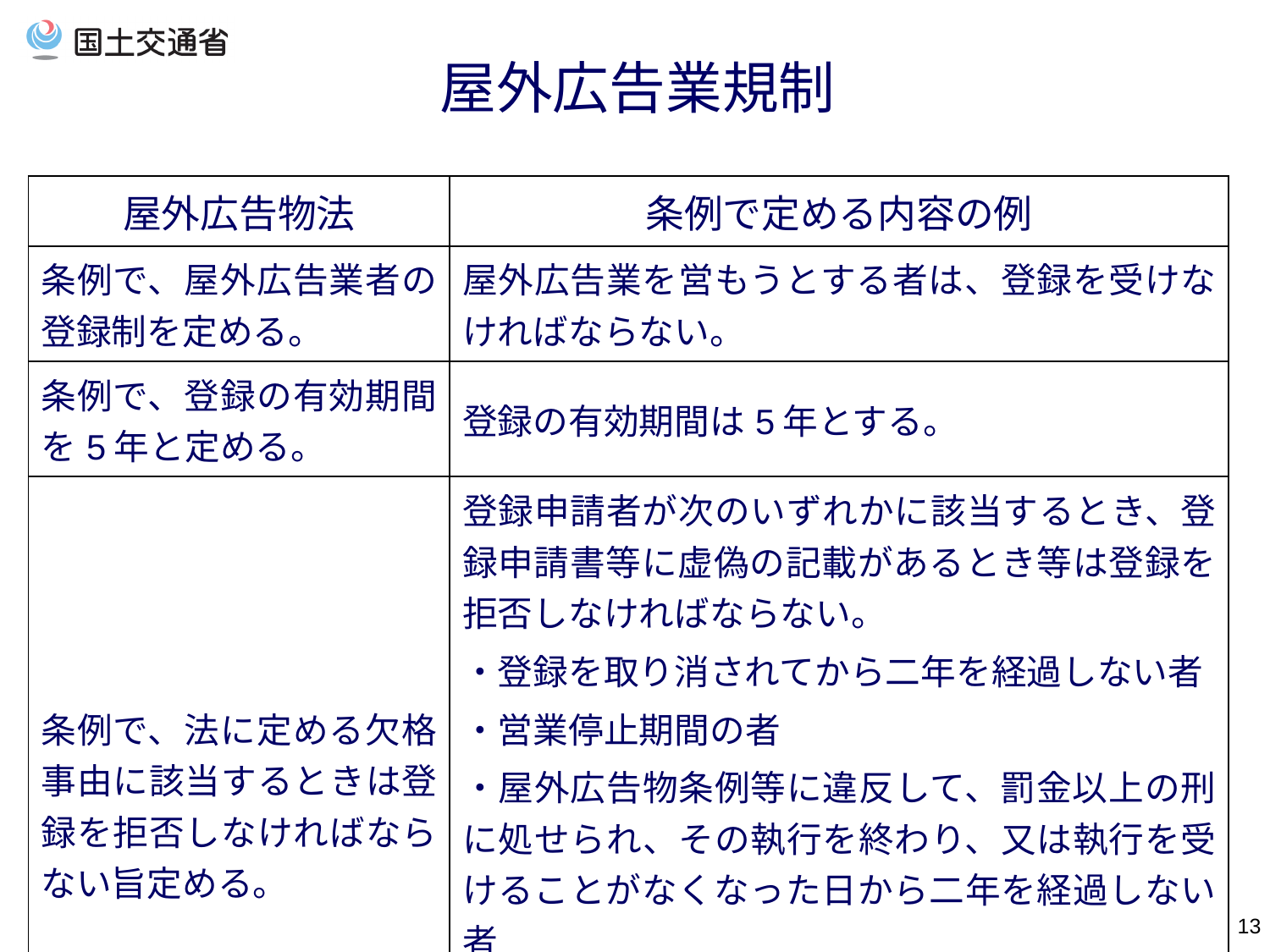

屋外広告業規制
| 屋外広告物法 | 条例で定める内容の例 |
| --- | --- |
| 条例で、屋外広告業者の登録制を定める。 | 屋外広告業を営もうとする者は、登録を受けなければならない。 |
| 条例で、登録の有効期間を5年と定める。 | 登録の有効期間は5年とする。 |
| 条例で、法に定める欠格事由に該当するときは登録を拒否しなければならない旨定める。 | 登録申請者が次のいずれかに該当するとき、登録申請書等に虚偽の記載があるとき等は登録を拒否しなければならない。 ・登録を取り消されてから二年を経過しない者 ・営業停止期間の者 ・屋外広告物条例等に違反して、罰金以上の刑に処せられ、その執行を終わり、又は執行を受けることがなくなった日から二年を経過しない者 ・○○市全域営業所ごとに業務主任者を選任していない者　　　　　　　　　　　　　　　　　　　　　　　　等 |
13